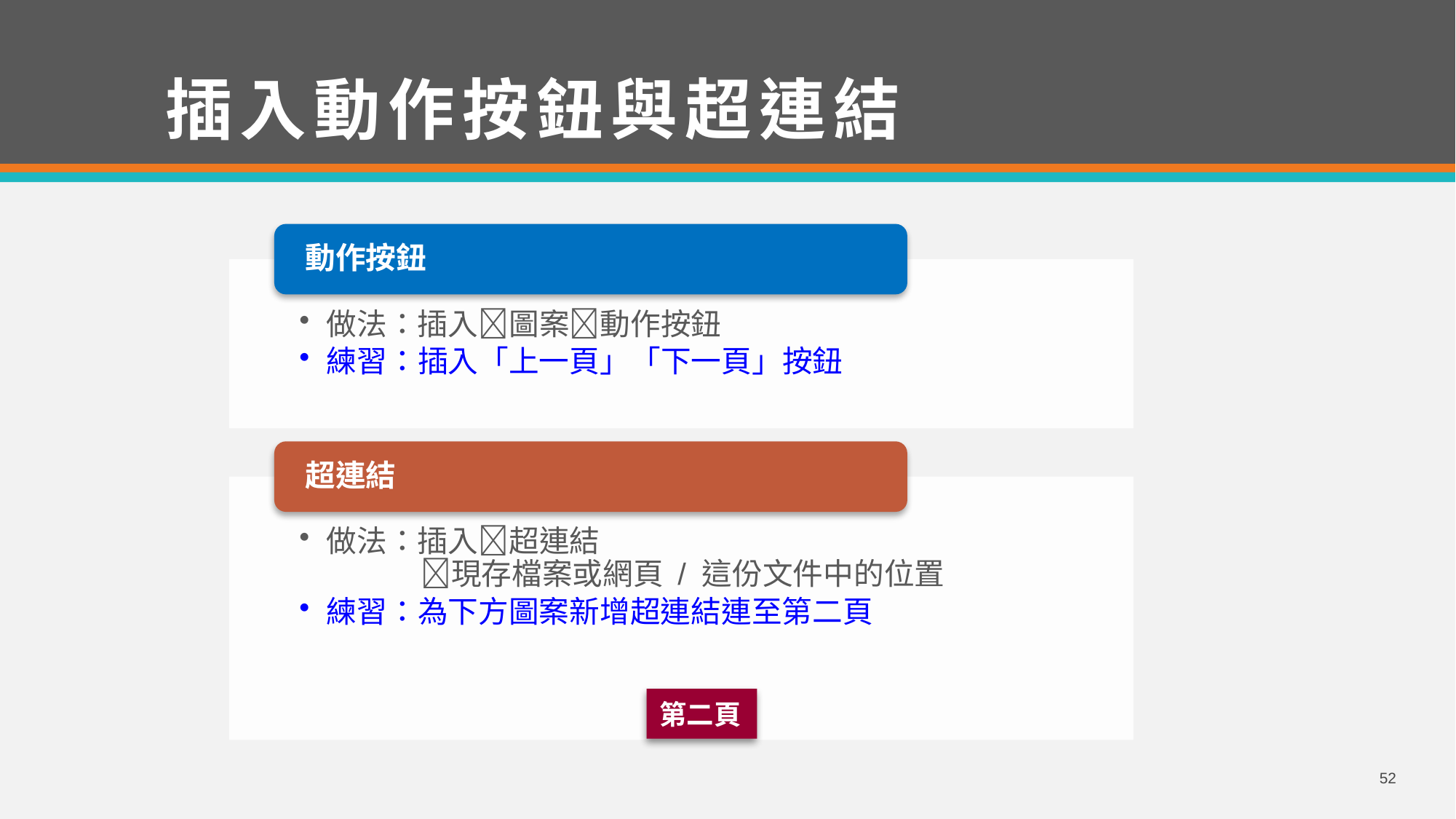

# 插入動作按鈕與超連結
做法：插入→圖案→動作按鈕
練習：插入「上一頁」「下一頁」按鈕
動作按鈕
做法：插入→超連結
              →現存檔案或網頁 / 這份文件中的位置
練習：為下方圖案新增超連結連至第二頁
超連結
第二頁
52